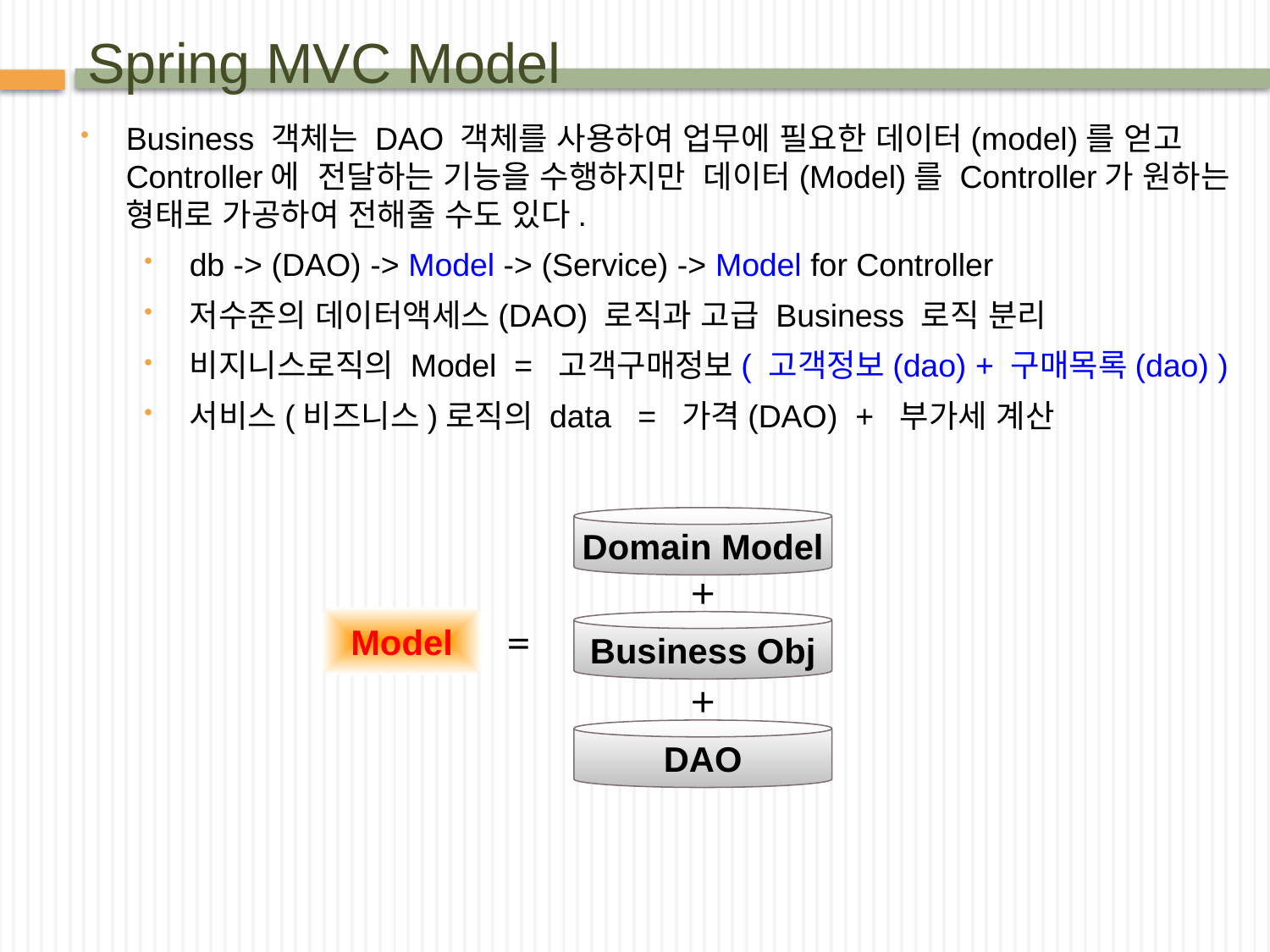

# Spring MVC Model
Business 객체는 DAO 객체를 사용하여 업무에 필요한 데이터(model)를 얻고 Controller에  전달하는 기능을 수행하지만  데이터(Model)를 Controller가 원하는 형태로 가공하여 전해줄 수도 있다.
db -> (DAO) -> Model -> (Service) -> Model for Controller
저수준의 데이터액세스(DAO) 로직과 고급 Business 로직 분리
비지니스로직의 Model  =  고객구매정보( 고객정보(dao) + 구매목록(dao) )
서비스(비즈니스)로직의 data   =  가격(DAO)  +  부가세 계산
Domain Model
+
Model
Business Obj
=
+
DAO